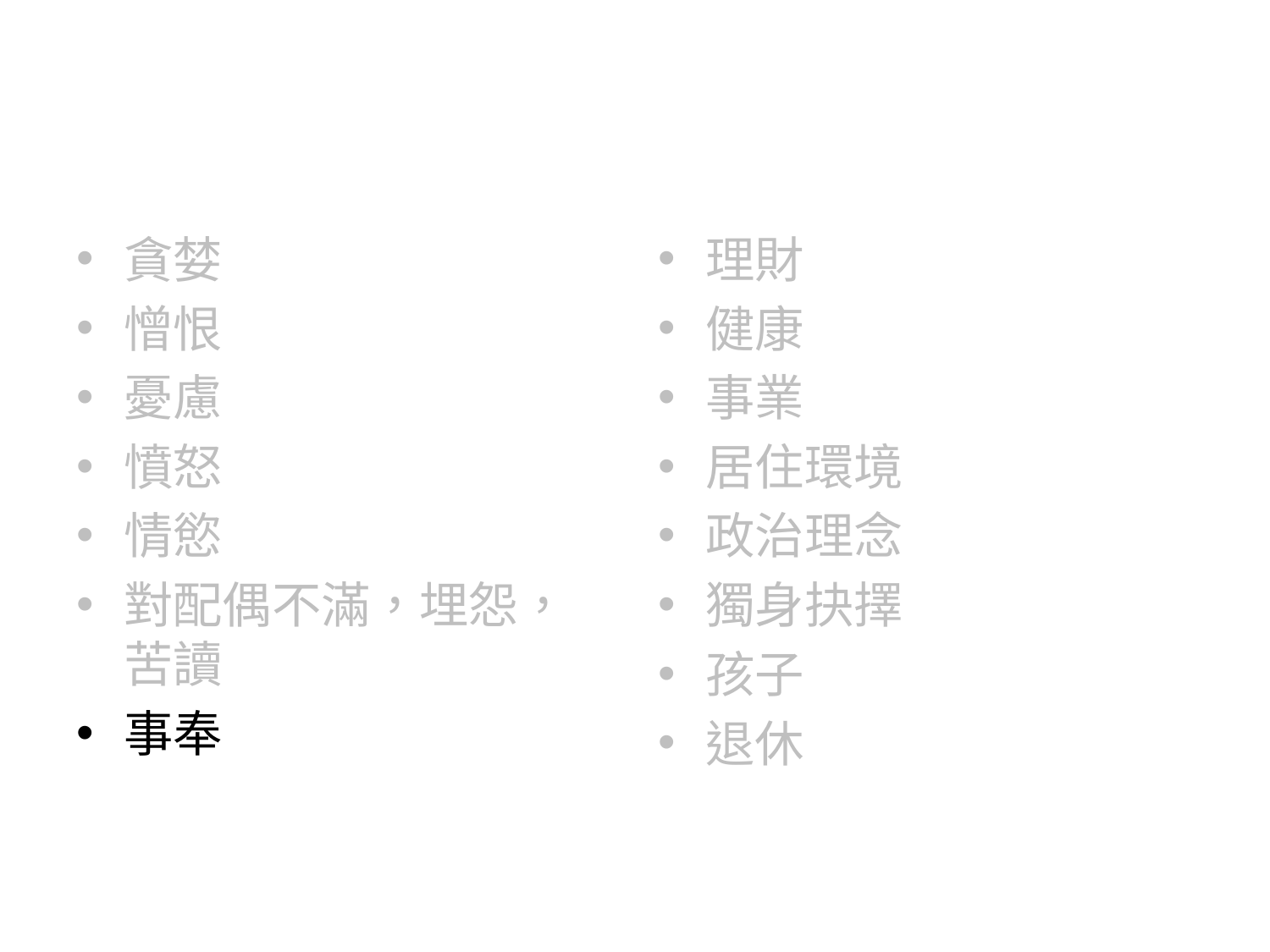

#
貪婪
憎恨
憂慮
憤怒
情慾
對配偶不滿，埋怨， 苦讀
事奉
理財
健康
事業
居住環境
政治理念
獨身抉擇
孩子
退休